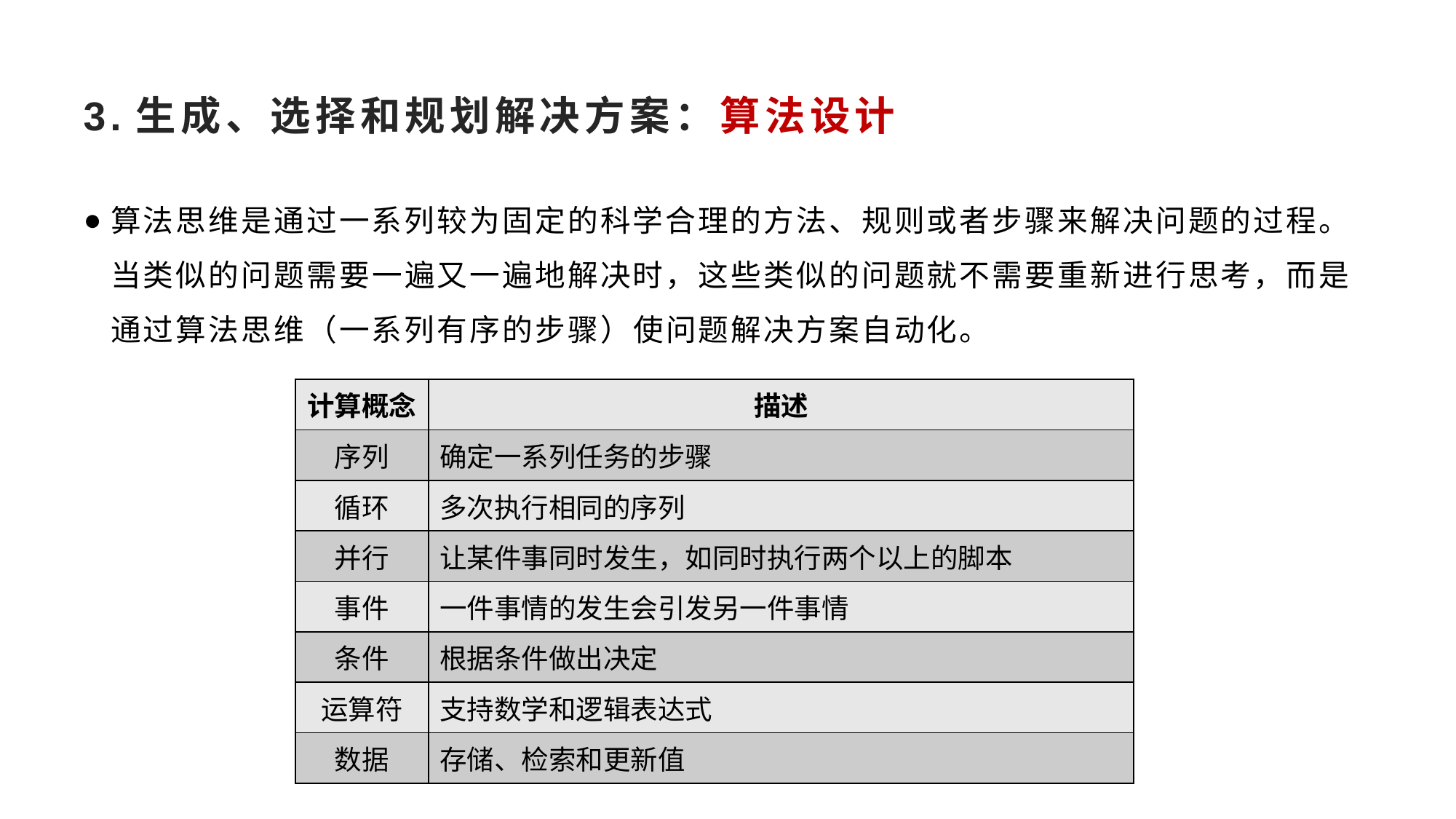

# 3.生成、选择和规划解决方案：算法设计
算法思维是通过一系列较为固定的科学合理的方法、规则或者步骤来解决问题的过程。当类似的问题需要一遍又一遍地解决时，这些类似的问题就不需要重新进行思考，而是通过算法思维（一系列有序的步骤）使问题解决方案自动化。
| 计算概念 | 描述 |
| --- | --- |
| 序列 | 确定一系列任务的步骤 |
| 循环 | 多次执行相同的序列 |
| 并行 | 让某件事同时发生，如同时执行两个以上的脚本 |
| 事件 | 一件事情的发生会引发另一件事情 |
| 条件 | 根据条件做出决定 |
| 运算符 | 支持数学和逻辑表达式 |
| 数据 | 存储、检索和更新值 |